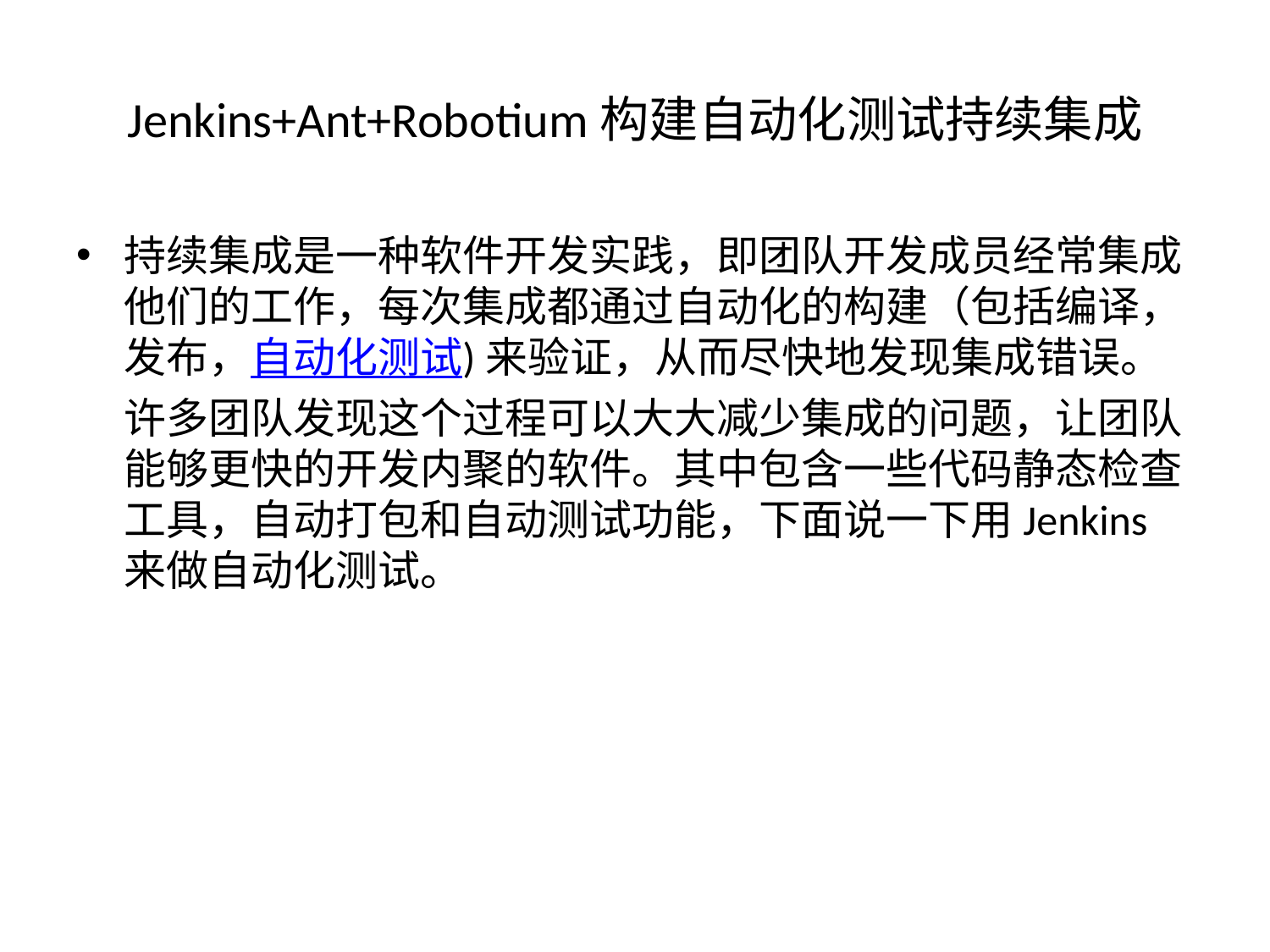

# Jenkins+Ant+Robotium构建自动化测试持续集成
持续集成是一种软件开发实践，即团队开发成员经常集成他们的工作，每次集成都通过自动化的构建（包括编译，发布，自动化测试)来验证，从而尽快地发现集成错误。许多团队发现这个过程可以大大减少集成的问题，让团队能够更快的开发内聚的软件。其中包含一些代码静态检查工具，自动打包和自动测试功能，下面说一下用Jenkins来做自动化测试。